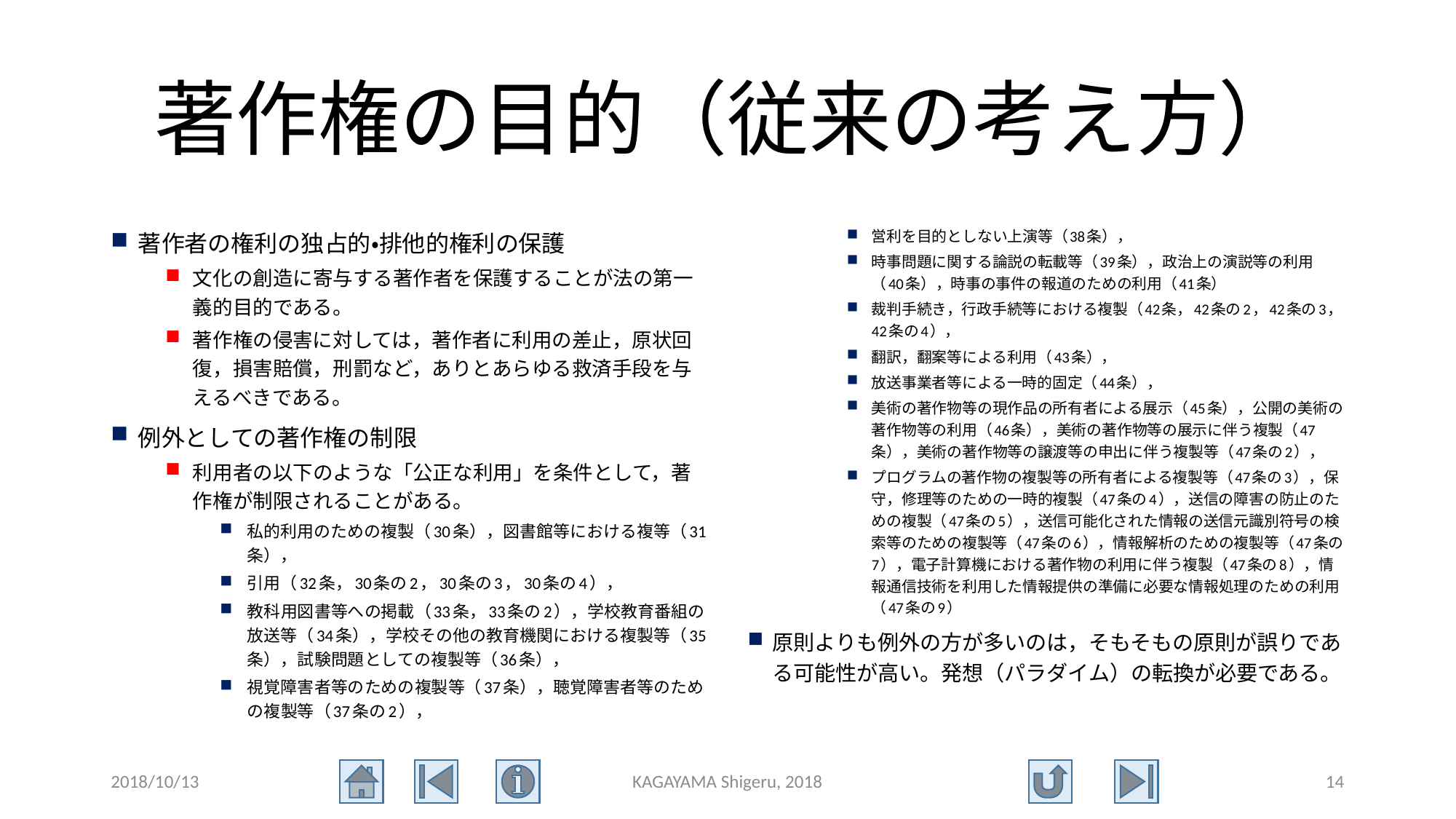

# 著作権の目的（従来の考え方）
著作者の権利の独占的・排他的権利の保護
文化の創造に寄与する著作者を保護することが法の第一義的目的である。
著作権の侵害に対しては，著作者に利用の差止，原状回復，損害賠償，刑罰など，ありとあらゆる救済手段を与えるべきである。
例外としての著作権の制限
利用者の以下のような「公正な利用」を条件として，著作権が制限されることがある。
私的利用のための複製（30条），図書館等における複等（31条），
引用（32条，30条の2，30条の3，30条の4），
教科用図書等への掲載（33条，33条の2），学校教育番組の放送等（34条），学校その他の教育機関における複製等（35条），試験問題としての複製等（36条），
視覚障害者等のための複製等（37条），聴覚障害者等のための複製等（37条の2），

営利を目的としない上演等（38条），
時事問題に関する論説の転載等（39条），政治上の演説等の利用（40条），時事の事件の報道のための利用（41条）
裁判手続き，行政手続等における複製（42条，42条の2，42条の3，42条の4），
翻訳，翻案等による利用（43条），
放送事業者等による一時的固定（44条），
美術の著作物等の現作品の所有者による展示（45条），公開の美術の著作物等の利用（46条），美術の著作物等の展示に伴う複製（47条），美術の著作物等の譲渡等の申出に伴う複製等（47条の2），
プログラムの著作物の複製等の所有者による複製等（47条の3），保守，修理等のための一時的複製（47条の4），送信の障害の防止のための複製（47条の5），送信可能化された情報の送信元識別符号の検索等のための複製等（47条の6），情報解析のための複製等（47条の7），電子計算機における著作物の利用に伴う複製（47条の8），情報通信技術を利用した情報提供の準備に必要な情報処理のための利用（47条の9）
原則よりも例外の方が多いのは，そもそもの原則が誤りである可能性が高い。発想（パラダイム）の転換が必要である。
2018/10/13
KAGAYAMA Shigeru, 2018
14